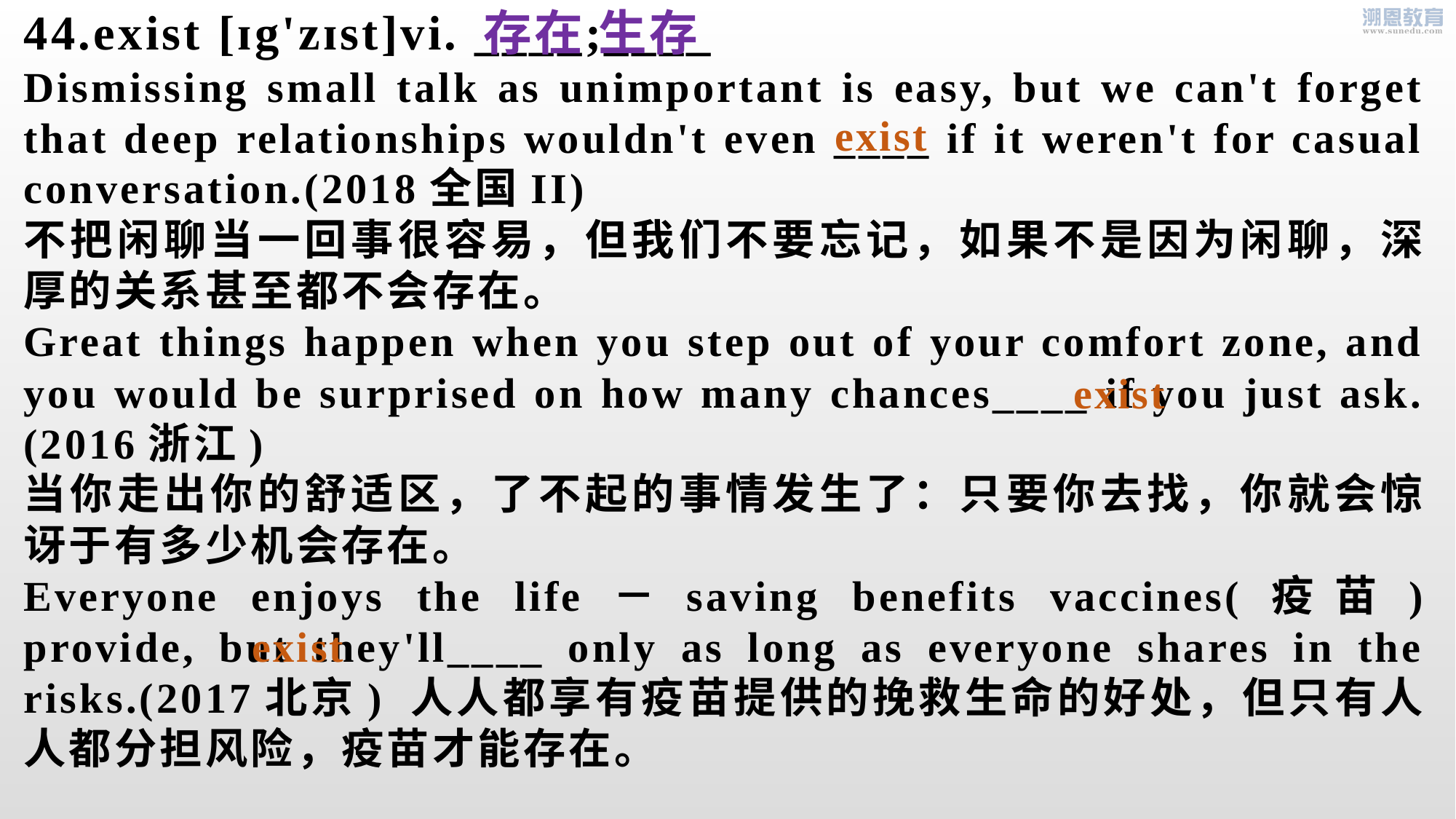

44.exist [ɪg'zɪst]vi. ____;____
Dismissing small talk as unimportant is easy, but we can't forget that deep relationships wouldn't even ____ if it weren't for casual conversation.(2018全国II)
不把闲聊当一回事很容易，但我们不要忘记，如果不是因为闲聊，深厚的关系甚至都不会存在。
Great things happen when you step out of your comfort zone, and you would be surprised on how many chances____ if you just ask.(2016浙江)
当你走出你的舒适区，了不起的事情发生了：只要你去找，你就会惊讶于有多少机会存在。
Everyone enjoys the life－saving benefits vaccines(疫苗) provide, but they'll____ only as long as everyone shares in the risks.(2017北京) 人人都享有疫苗提供的挽救生命的好处，但只有人人都分担风险，疫苗才能存在。

存在 生存
exist
exist
exist